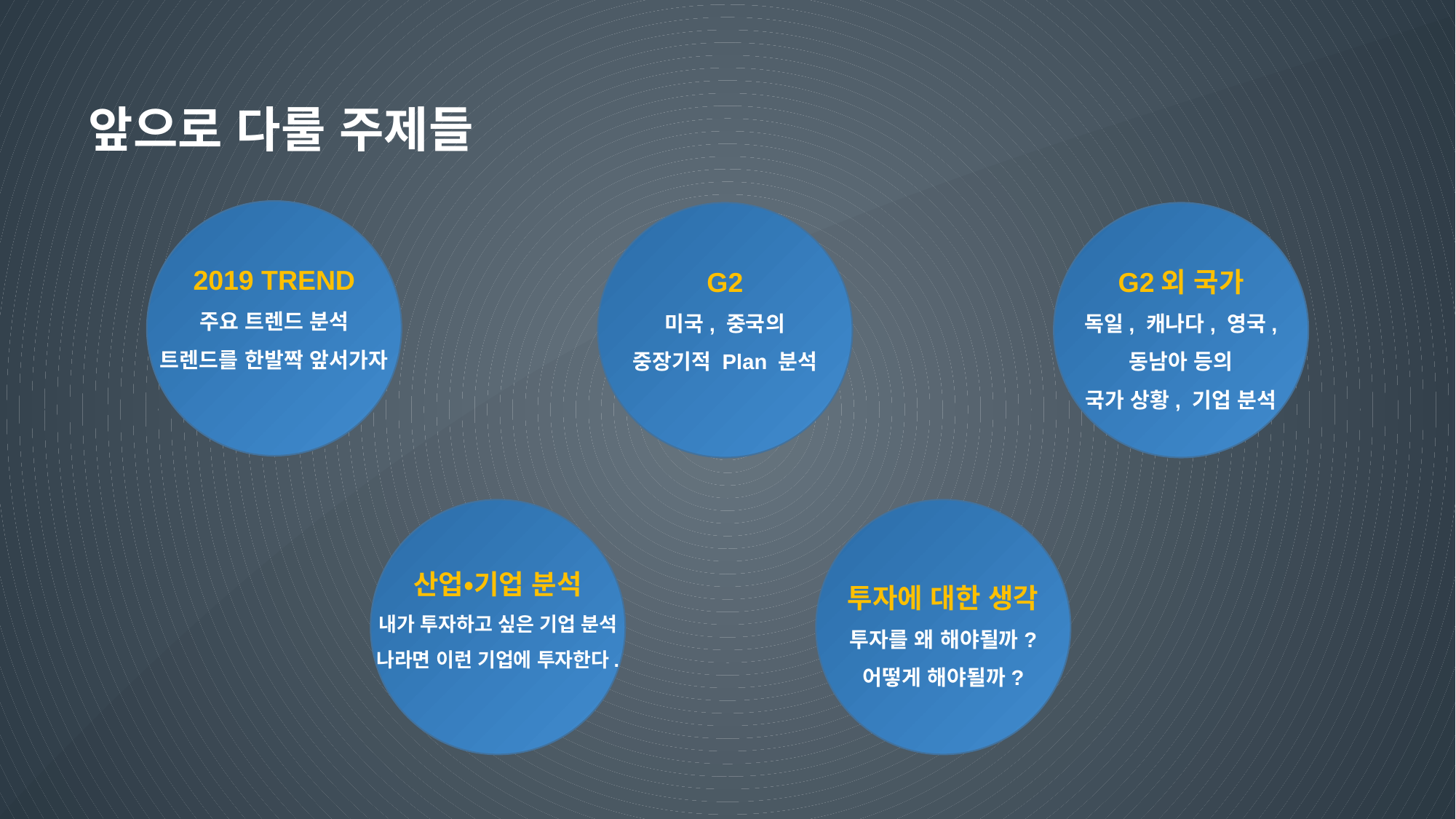

앞으로 다룰 주제들
2019 TREND
주요 트렌드 분석
트렌드를 한발짝 앞서가자

G2
미국, 중국의
중장기적 Plan 분석

G2외 국가
독일, 캐나다, 영국,
동남아 등의
국가 상황, 기업 분석
산업•기업 분석
내가 투자하고 싶은 기업 분석
나라면 이런 기업에 투자한다.

투자에 대한 생각
투자를 왜 해야될까?
어떻게 해야될까?